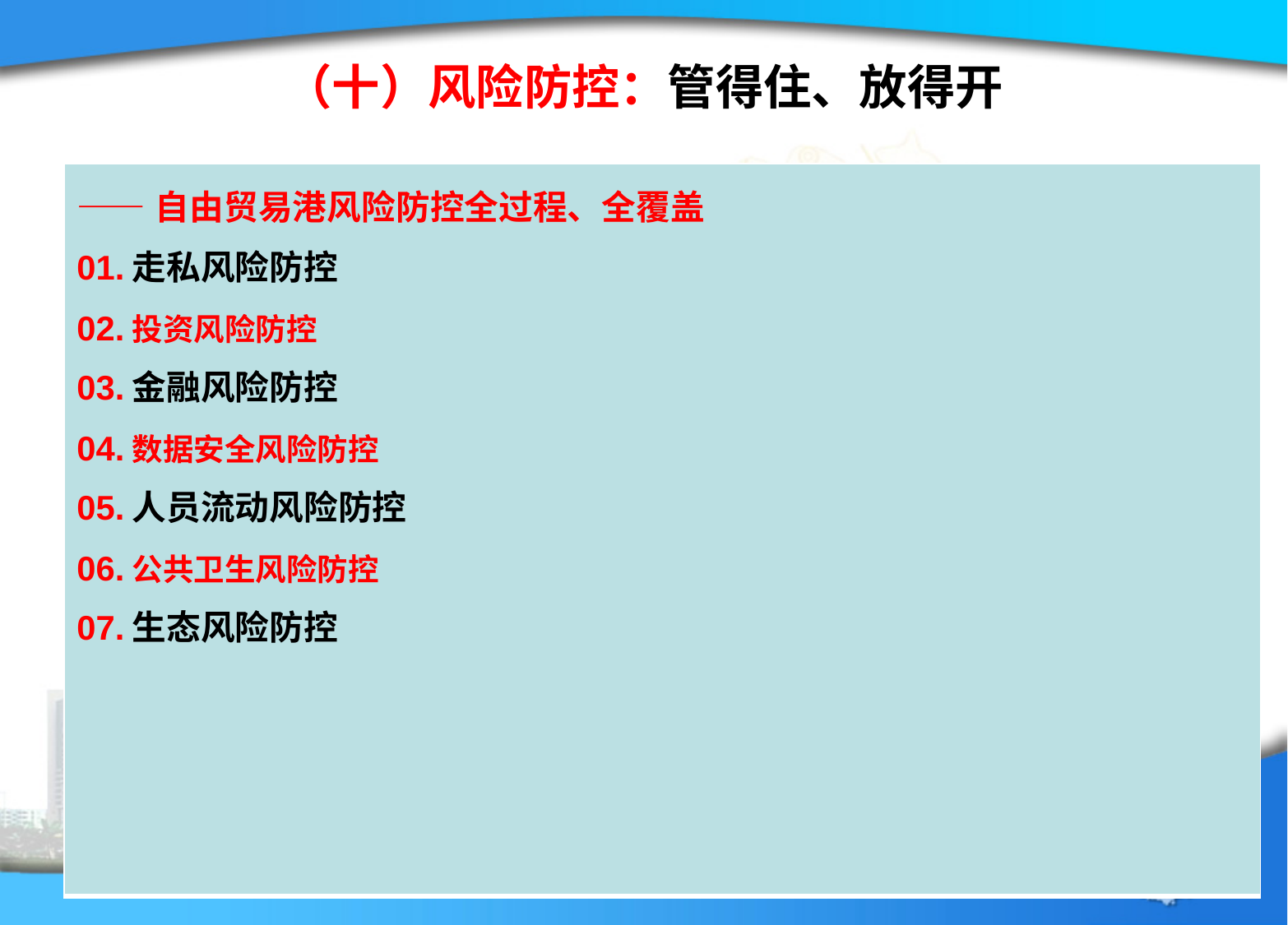

# （十）风险防控：管得住、放得开
| ——自由贸易港风险防控全过程、全覆盖 01.走私风险防控 02.投资风险防控 03.金融风险防控 04.数据安全风险防控 05.人员流动风险防控 06.公共卫生风险防控 07.生态风险防控 |
| --- |